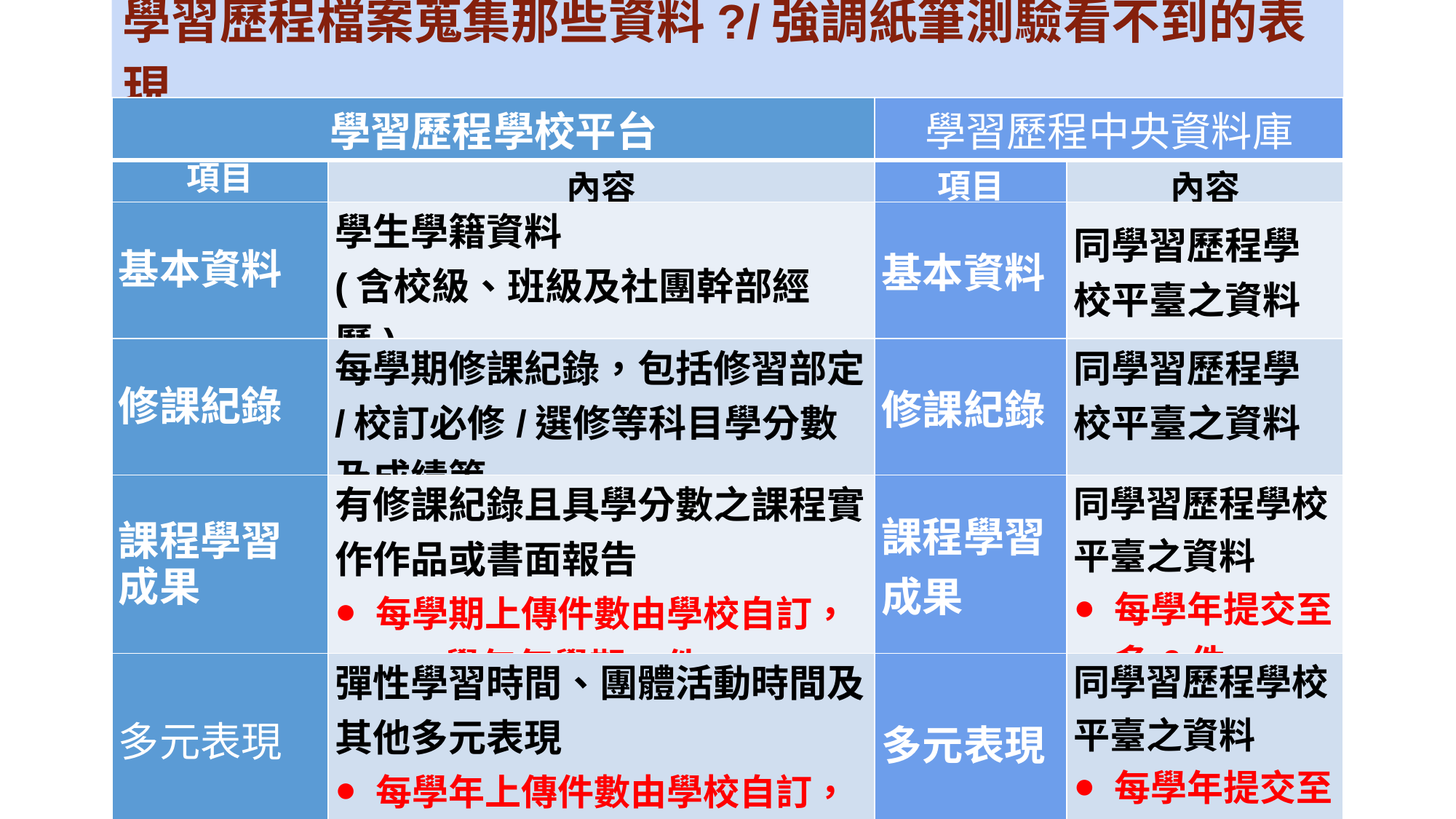

學習歷程檔案蒐集那些資料?/強調紙筆測驗看不到的表現
| 學習歷程學校平台 |  | 學習歷程中央資料庫 |  |
| --- | --- | --- | --- |
| 項目 | 內容 | 項目 | 內容 |
| 基本資料 | 學生學籍資料 (含校級、班級及社團幹部經歷) | 基本資料 | 同學習歷程學校平臺之資料 |
| 修課紀錄 | 每學期修課紀錄，包括修習部定/校訂必修/選修等科目學分數及成績等 | 修課紀錄 | 同學習歷程學校平臺之資料 |
| 課程學習成果 | 有修課紀錄且具學分數之課程實作作品或書面報告 每學期上傳件數由學校自訂，108學年每學期6件。 | 課程學習成果 | 同學習歷程學校平臺之資料 每學年提交至多6件 |
| 多元表現 | 彈性學習時間、團體活動時間及其他多元表現 每學年上傳件數由學校自訂，108學年每學年20件。 | 多元表現 | 同學習歷程學校平臺之資料 每學年提交至多10件 |